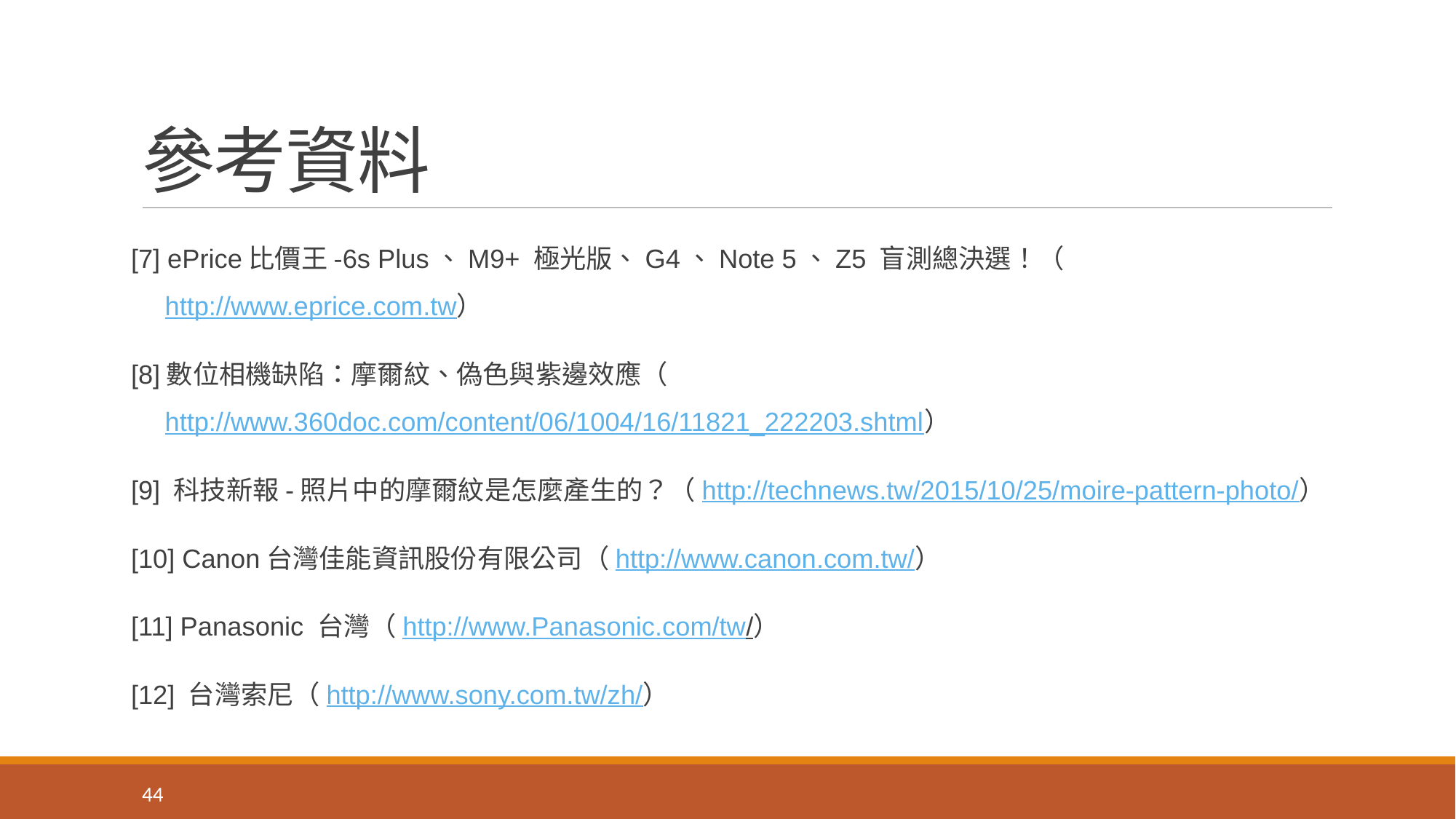

# 參考資料
[7] ePrice比價王-6s Plus、M9+ 極光版、G4、Note 5、Z5 盲測總決選！（http://www.eprice.com.tw）
[8]數位相機缺陷：摩爾紋、偽色與紫邊效應（http://www.360doc.com/content/06/1004/16/11821_222203.shtml）
[9] 科技新報-照片中的摩爾紋是怎麼產生的？（http://technews.tw/2015/10/25/moire-pattern-photo/）
[10] Canon台灣佳能資訊股份有限公司（http://www.canon.com.tw/）
[11] Panasonic 台灣（http://www.Panasonic.com/tw/）
[12] 台灣索尼（http://www.sony.com.tw/zh/）

44